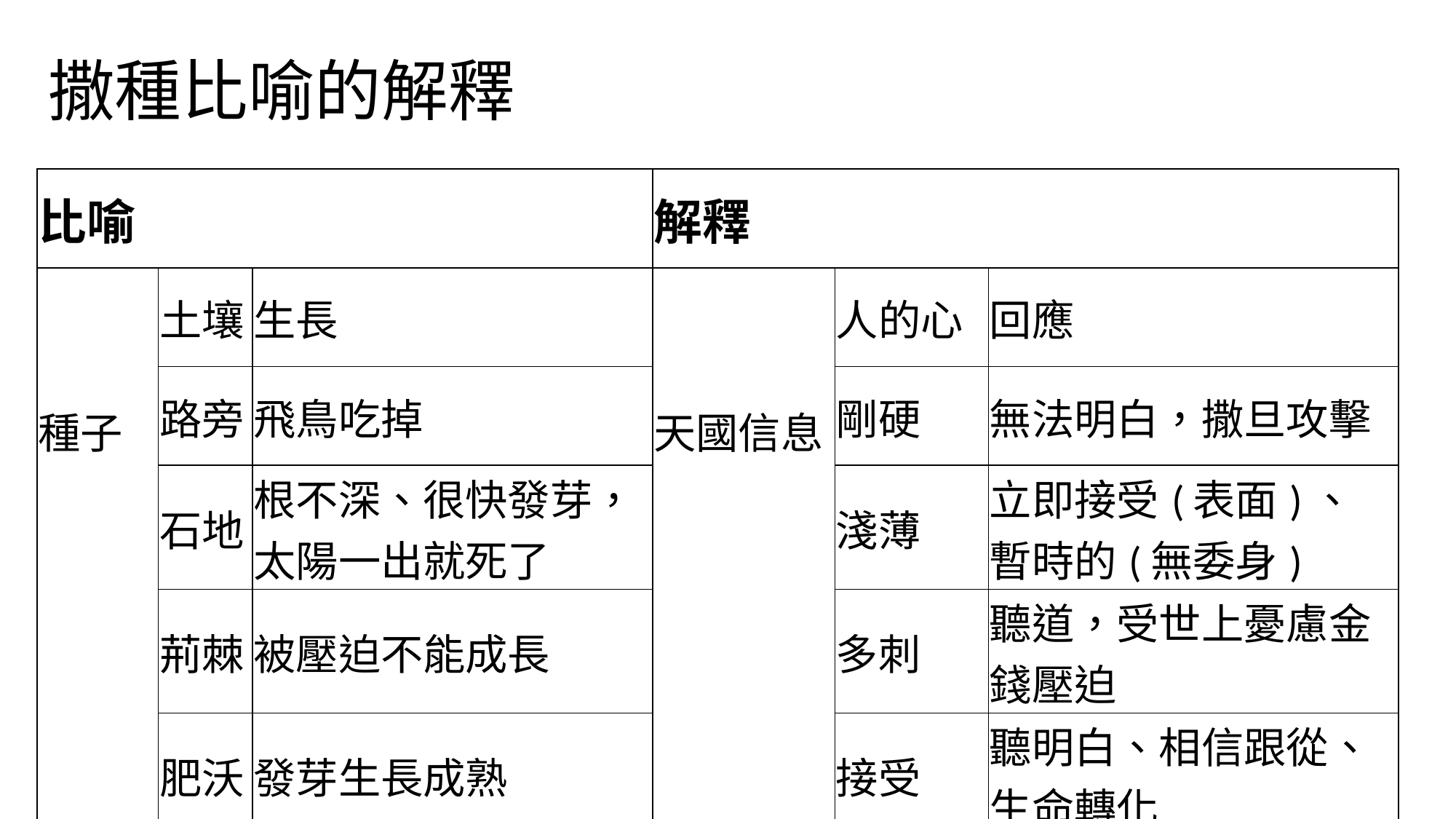

# 撒種比喻的解釋
| 比喻 |  |  | 解釋 |  |  |
| --- | --- | --- | --- | --- | --- |
| 種子 | 土壤 | 生長 | 天國信息 | 人的心 | 回應 |
|  | 路旁 | 飛鳥吃掉 |  | 剛硬 | 無法明白，撒旦攻擊 |
|  | 石地 | 根不深、很快發芽， 太陽一出就死了 |  | 淺薄 | 立即接受(表面)、 暫時的(無委身) |
|  | 荊棘 | 被壓迫不能成長 |  | 多刺 | 聽道，受世上憂慮金錢壓迫 |
|  | 肥沃 | 發芽生長成熟 |  | 接受 | 聽明白、相信跟從、生命轉化 |